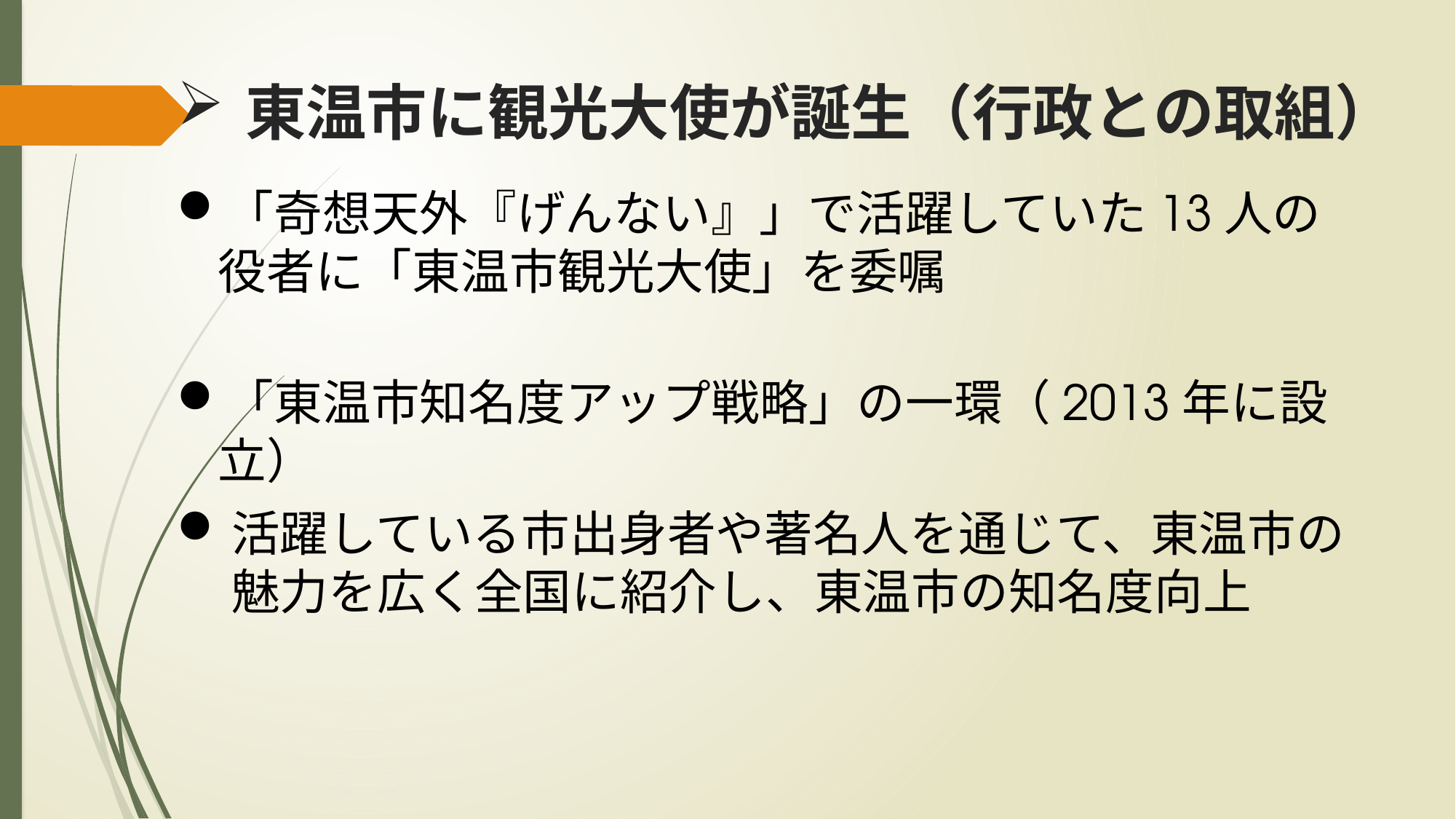

# 東温市に観光大使が誕生（行政との取組）
「奇想天外『げんない』」で活躍していた13人の役者に「東温市観光大使」を委嘱
「東温市知名度アップ戦略」の一環（2013年に設立）
活躍している市出身者や著名人を通じて、東温市の魅力を広く全国に紹介し、東温市の知名度向上